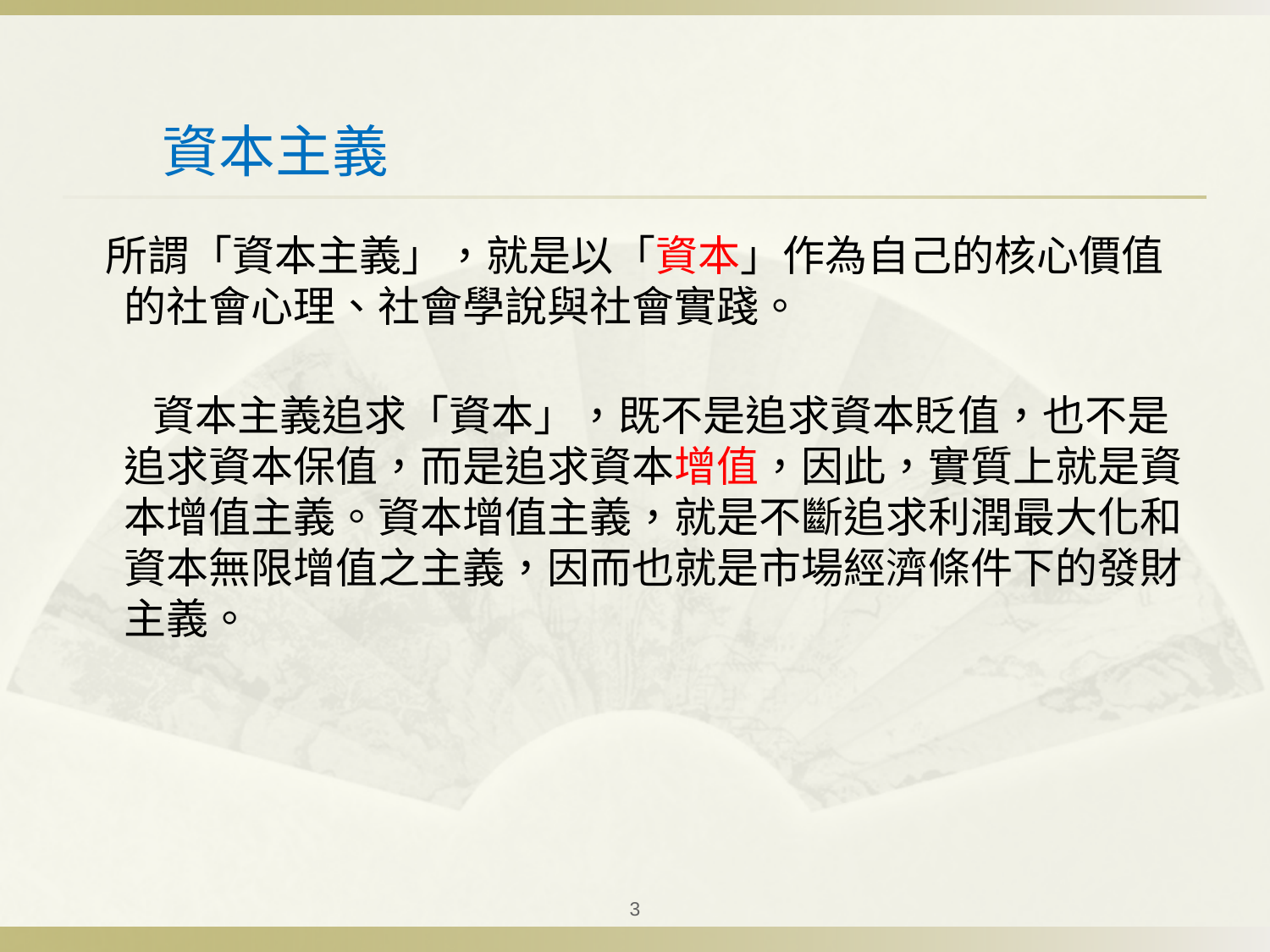

# 資本主義
  所謂「資本主義」，就是以「資本」作為自己的核心價值的社會心理、社會學說與社會實踐。
  資本主義追求「資本」，既不是追求資本貶值，也不是追求資本保值，而是追求資本增值，因此，實質上就是資本增值主義。資本增值主義，就是不斷追求利潤最大化和資本無限增值之主義，因而也就是市場經濟條件下的發財主義。

3